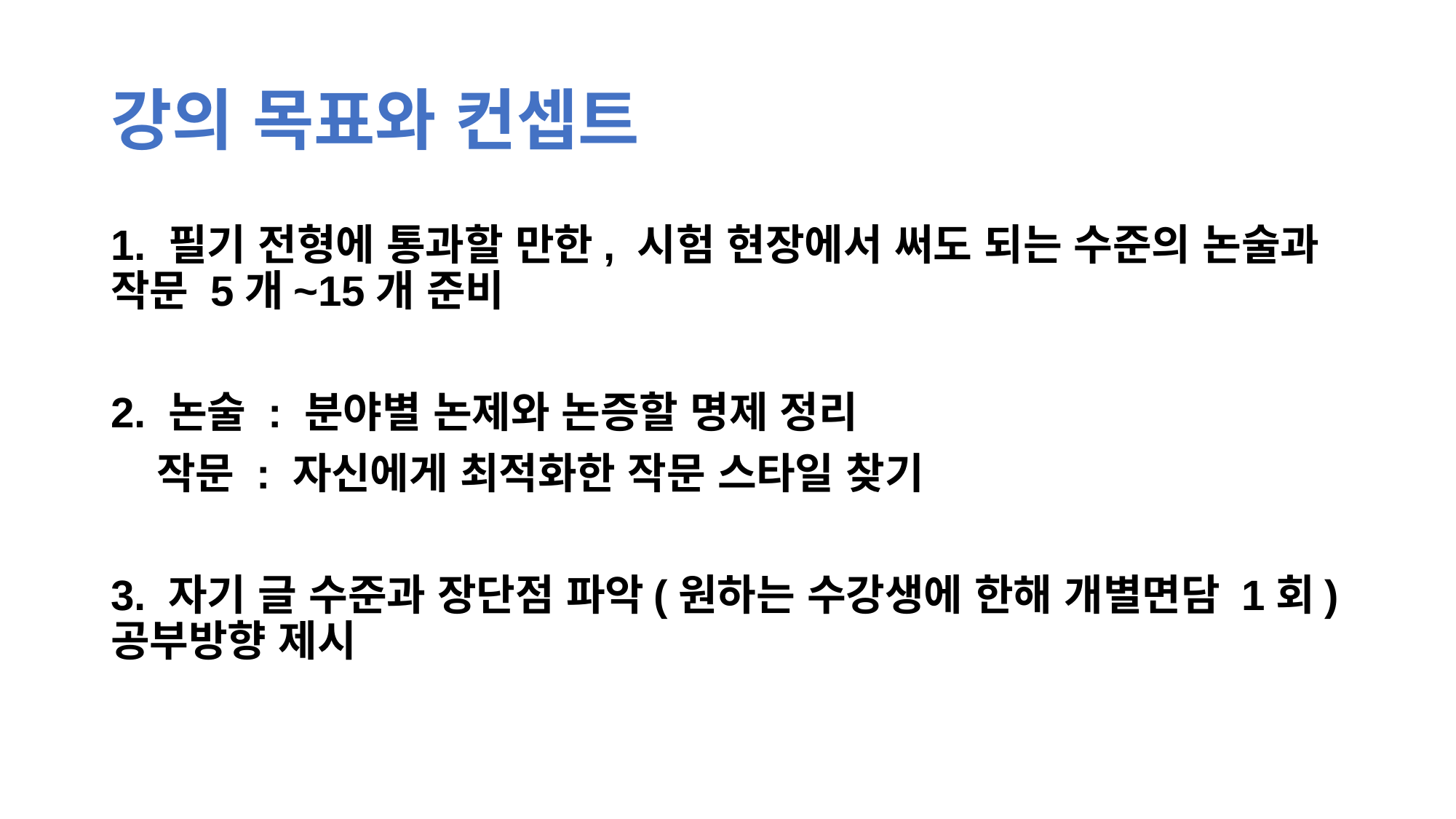

# 강의 목표와 컨셉트
1. 필기 전형에 통과할 만한, 시험 현장에서 써도 되는 수준의 논술과 작문 5개~15개 준비

2. 논술 : 분야별 논제와 논증할 명제 정리
   작문 : 자신에게 최적화한 작문 스타일 찾기

3. 자기 글 수준과 장단점 파악(원하는 수강생에 한해 개별면담 1회) 공부방향 제시